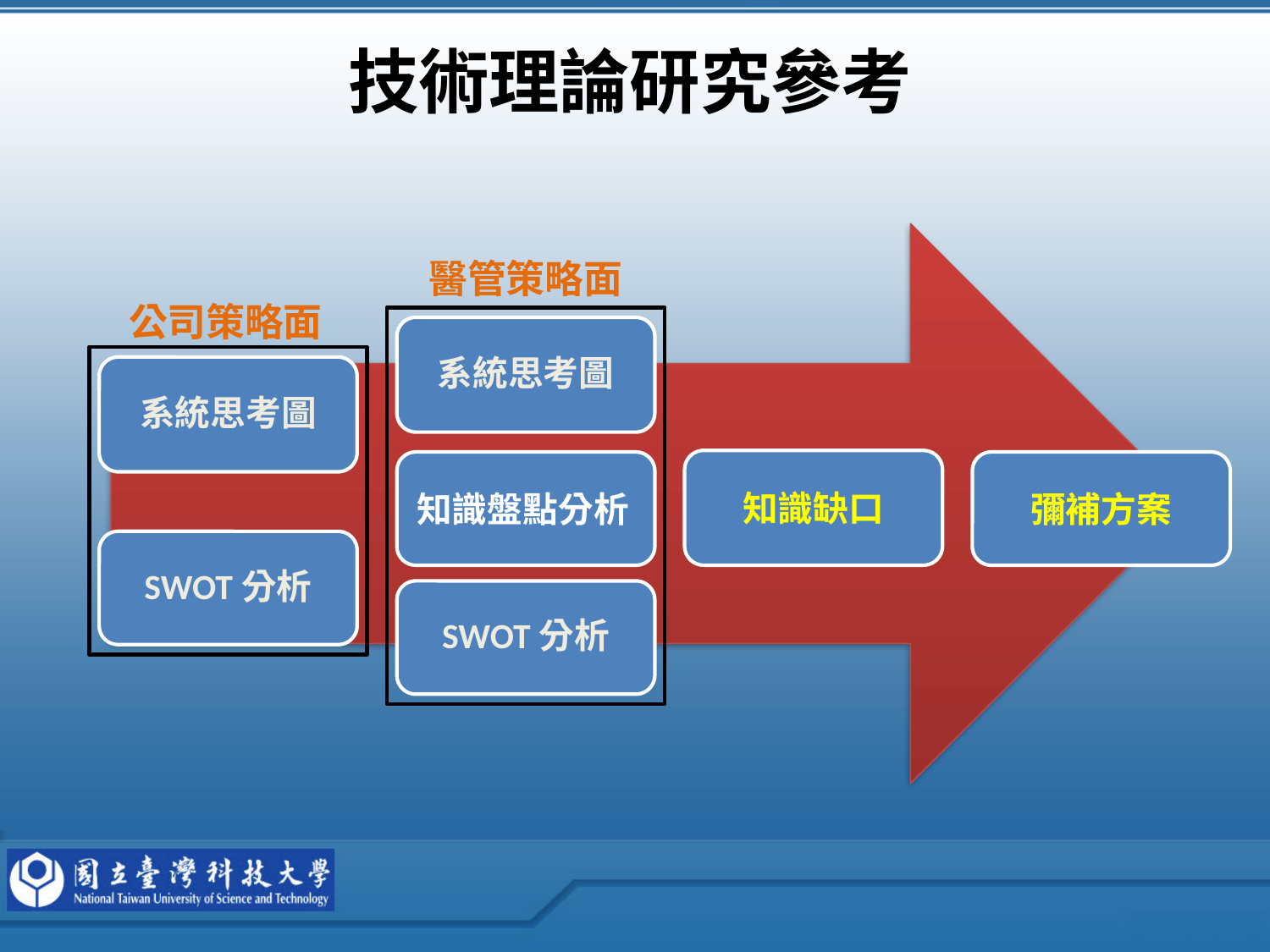

# 技術理論研究參考

醫管策略面

系統思考圖

知識盤點分析

SWOT分析
公司策略面

系統思考圖

SWOT分析

知識缺口

彌補方案